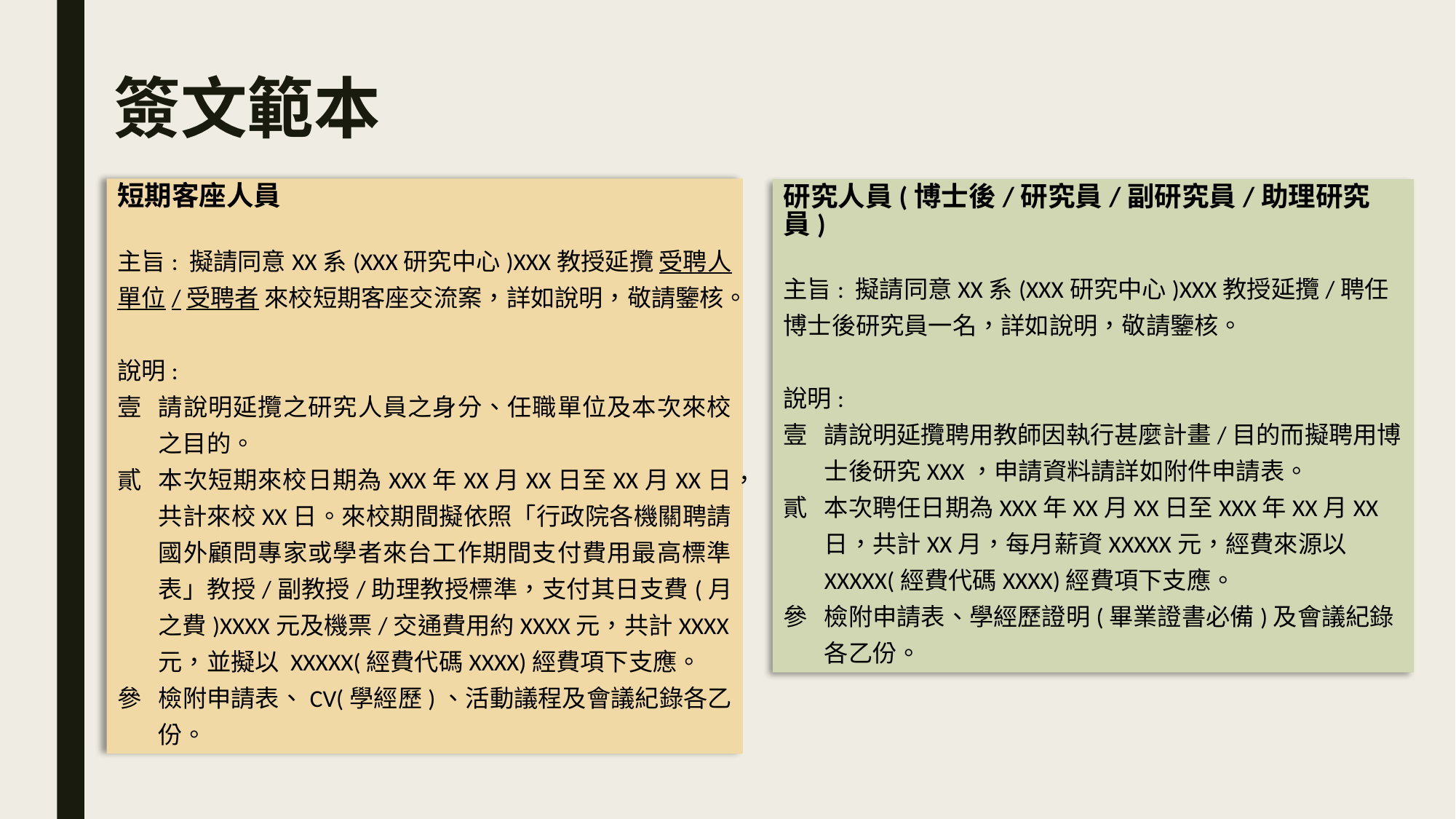

# 簽文範本
短期客座人員

主旨: 擬請同意XX系(XXX研究中心)XXX教授延攬 受聘人單位/受聘者 來校短期客座交流案，詳如說明，敬請鑒核。

說明:
請說明延攬之研究人員之身分、任職單位及本次來校之目的。
本次短期來校日期為XXX年XX月XX日至XX月XX日，共計來校XX日。來校期間擬依照「行政院各機關聘請國外顧問專家或學者來台工作期間支付費用最高標準表」教授/副教授/助理教授標準，支付其日支費(月之費)XXXX元及機票/交通費用約XXXX元，共計XXXX元，並擬以 XXXXX(經費代碼XXXX)經費項下支應。
檢附申請表、CV(學經歷)、活動議程及會議紀錄各乙份。
研究人員(博士後/研究員/副研究員/助理研究員)

主旨: 擬請同意XX系(XXX研究中心)XXX教授延攬/聘任博士後研究員一名，詳如說明，敬請鑒核。

說明:
請說明延攬聘用教師因執行甚麼計畫/目的而擬聘用博士後研究XXX，申請資料請詳如附件申請表。
本次聘任日期為XXX年XX月XX日至XXX年XX月XX日，共計XX月，每月薪資XXXXX元，經費來源以 XXXXX(經費代碼XXXX)經費項下支應。
檢附申請表、學經歷證明(畢業證書必備)及會議紀錄各乙份。